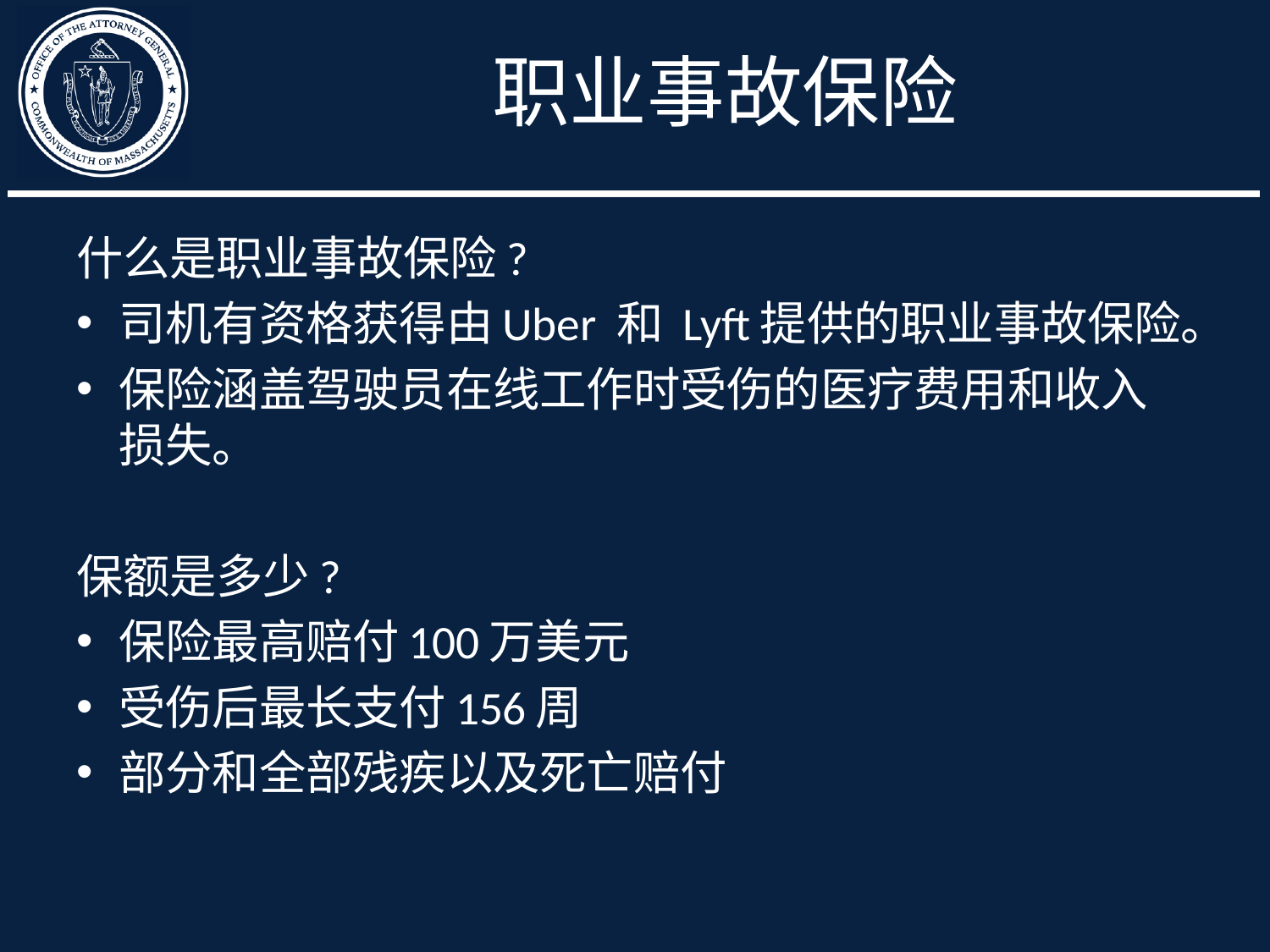

# 职业事故保险
什么是职业事故保险?
司机有资格获得由Uber 和 Lyft提供的职业事故保险。
保险涵盖驾驶员在线工作时受伤的医疗费用和收入损失。

保额是多少?
保险最高赔付100万美元
受伤后最长支付156周
部分和全部残疾以及死亡赔付